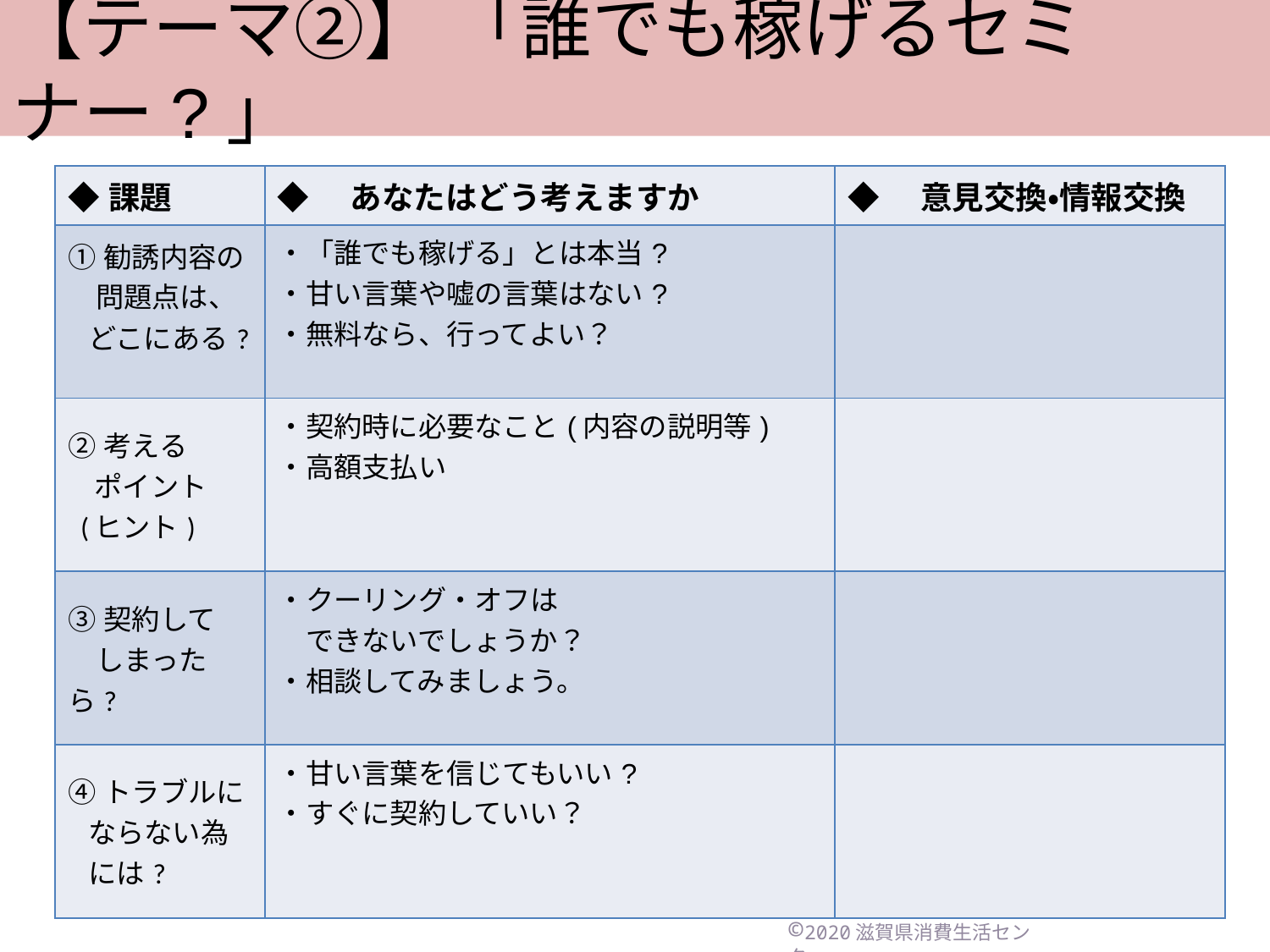

【テーマ②】 「誰でも稼げるセミナー?」
| ◆課題 | ◆　あなたはどう考えますか | ◆　意見交換・情報交換 |
| --- | --- | --- |
| ①勧誘内容の 　問題点は、 どこにある? | ・「誰でも稼げる」とは本当? ・甘い言葉や嘘の言葉はない? ・無料なら、行ってよい？ |  |
| ②考える ポイント (ヒント) | ・契約時に必要なこと(内容の説明等) ・高額支払い |  |
| ③契約して 　しまったら? | ・クーリング・オフは 　できないでしょうか？ ・相談してみましょう。 |  |
| ④トラブルに ならない為 には? | ・甘い言葉を信じてもいい? ・すぐに契約していい？ |  |
©2020滋賀県消費生活センター